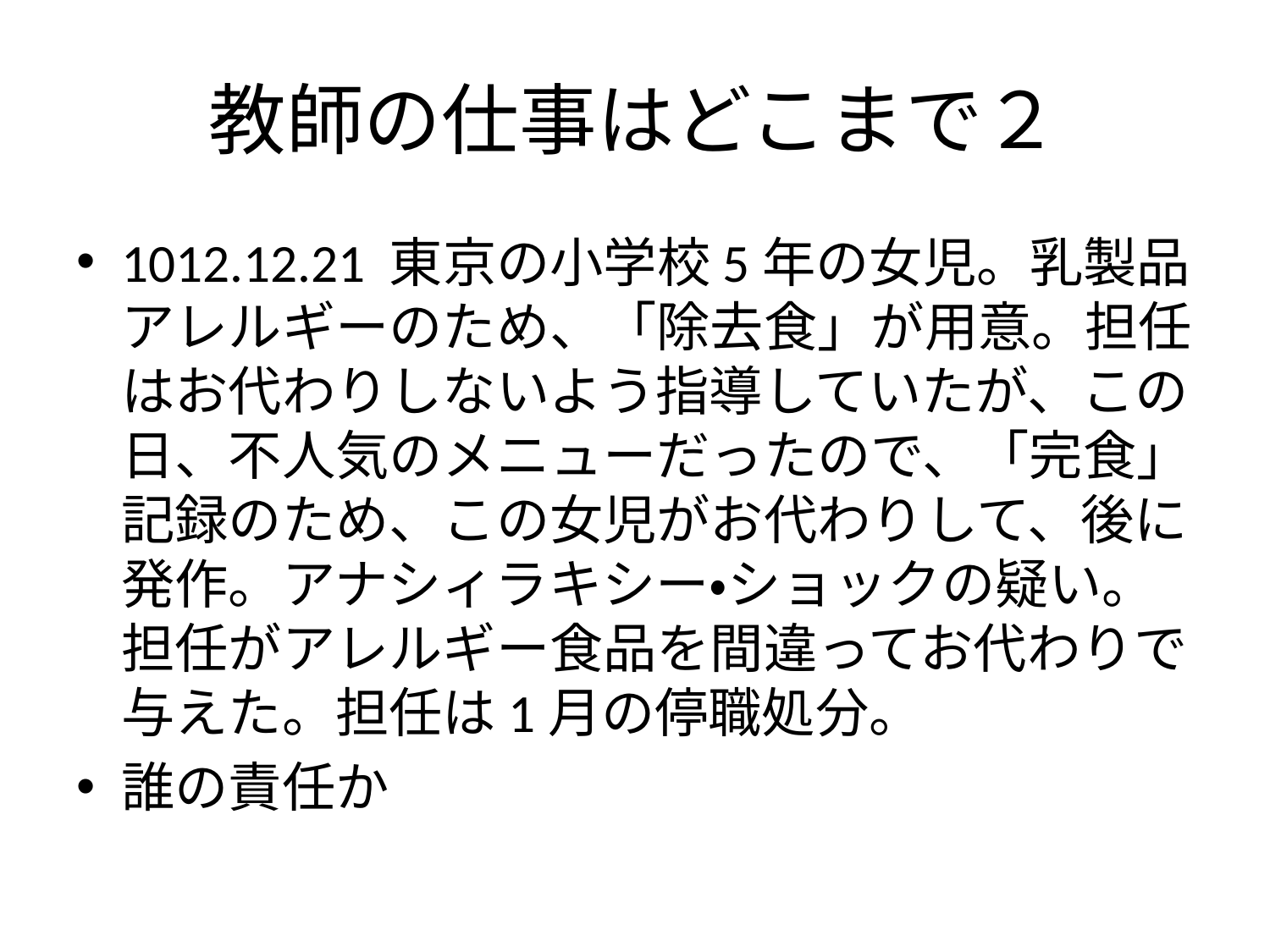

# 教師の仕事はどこまで２
1012.12.21 東京の小学校5年の女児。乳製品アレルギーのため、「除去食」が用意。担任はお代わりしないよう指導していたが、この日、不人気のメニューだったので、「完食」記録のため、この女児がお代わりして、後に発作。アナシィラキシー・ショックの疑い。担任がアレルギー食品を間違ってお代わりで与えた。担任は1月の停職処分。
誰の責任か